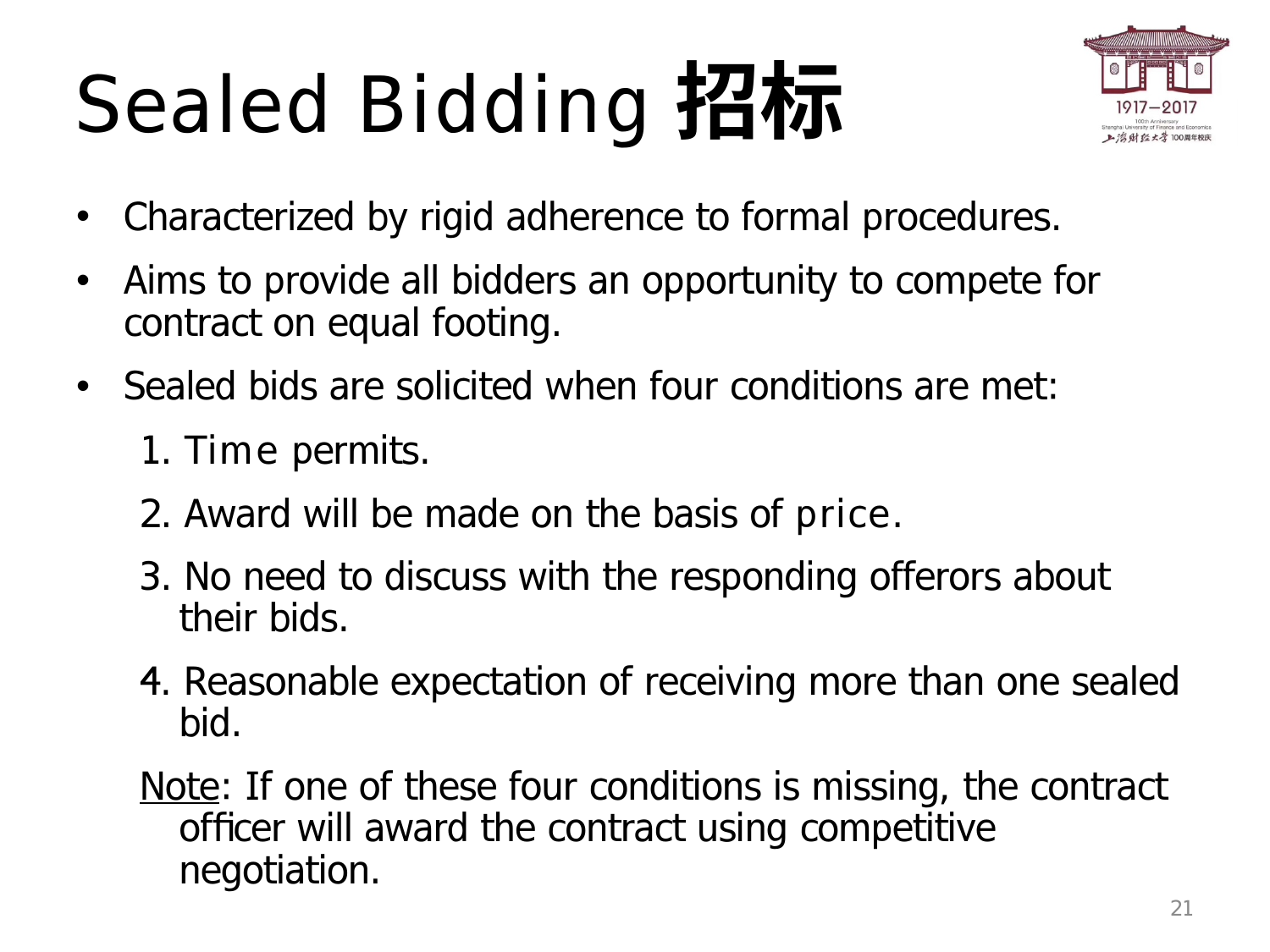

# Sealed Bidding招标
Characterized by rigid adherence to formal procedures.
Aims to provide all bidders an opportunity to compete for contract on equal footing.
Sealed bids are solicited when four conditions are met:
1. Time permits.
2. Award will be made on the basis of price.
3. No need to discuss with the responding offerors about their bids.
4. Reasonable expectation of receiving more than one sealed bid.
Note: If one of these four conditions is missing, the contract officer will award the contract using competitive negotiation.
21